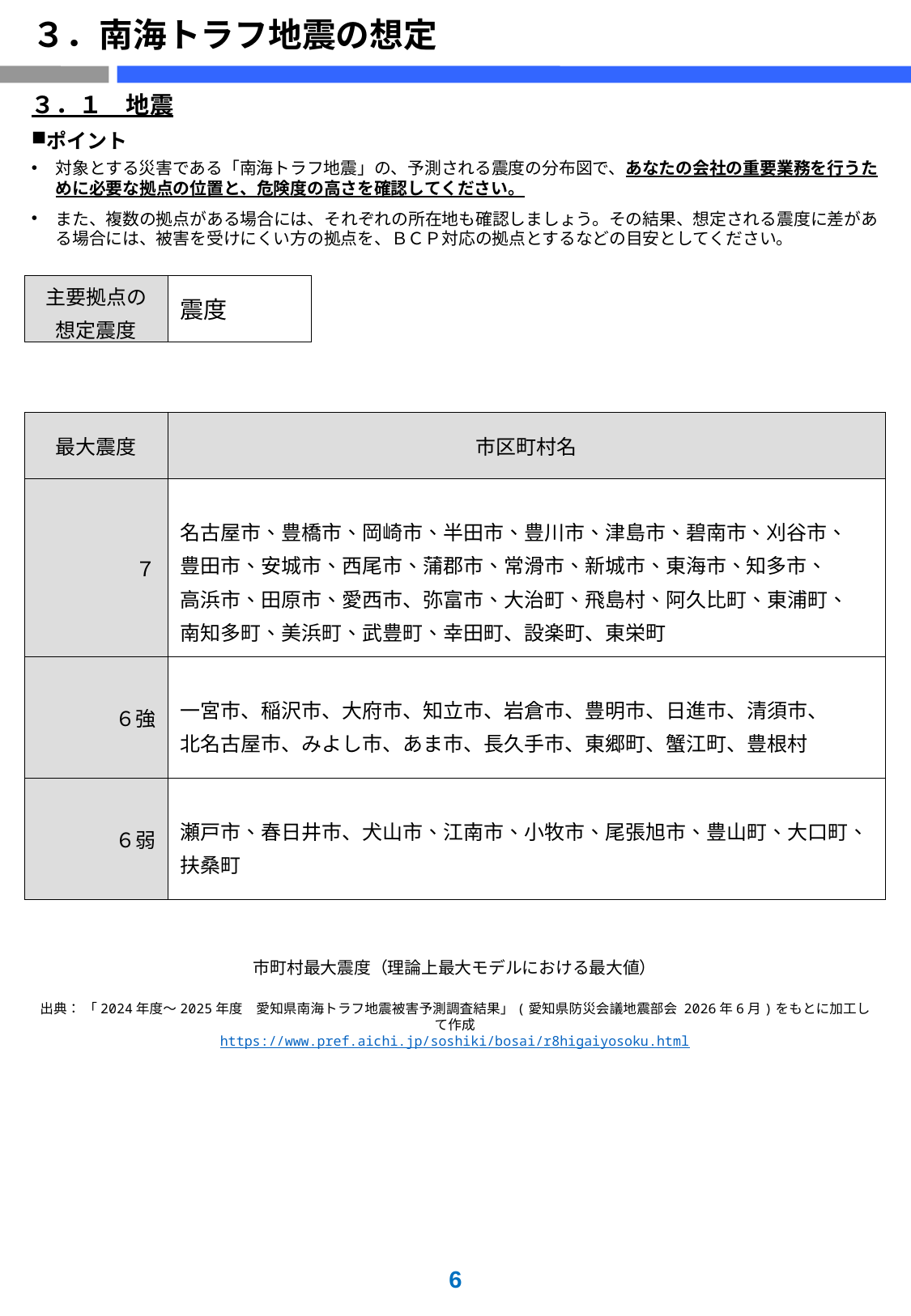

# ３．南海トラフ地震の想定
３．１　地震
ポイント
対象とする災害である「南海トラフ地震」の、予測される震度の分布図で、あなたの会社の重要業務を行うために必要な拠点の位置と、危険度の高さを確認してください。
また、複数の拠点がある場合には、それぞれの所在地も確認しましょう。その結果、想定される震度に差がある場合には、被害を受けにくい方の拠点を、ＢＣＰ対応の拠点とするなどの目安としてください。
| 主要拠点の 想定震度 | 震度 |  |
| --- | --- | --- |
| 最大震度 | 市区町村名 |
| --- | --- |
| ７ | 名古屋市、豊橋市、岡崎市、半田市、豊川市、津島市、碧南市、刈谷市、 豊田市、安城市、西尾市、蒲郡市、常滑市、新城市、東海市、知多市、 高浜市、田原市、愛西市、弥富市、大治町、飛島村、阿久比町、東浦町、 南知多町、美浜町、武豊町、幸田町、設楽町、東栄町 |
| ６強 | 一宮市、稲沢市、大府市、知立市、岩倉市、豊明市、日進市、清須市、 北名古屋市、みよし市、あま市、長久手市、東郷町、蟹江町、豊根村 |
| ６弱 | 瀬戸市、春日井市、犬山市、江南市、小牧市、尾張旭市、豊山町、大口町、 扶桑町 |
市町村最大震度（理論上最大モデルにおける最大値）

出典： 「2024年度～2025年度　愛知県南海トラフ地震被害予測調査結果」(愛知県防災会議地震部会 2026年6月)をもとに加工して作成
https://www.pref.aichi.jp/soshiki/bosai/r8higaiyosoku.html
6